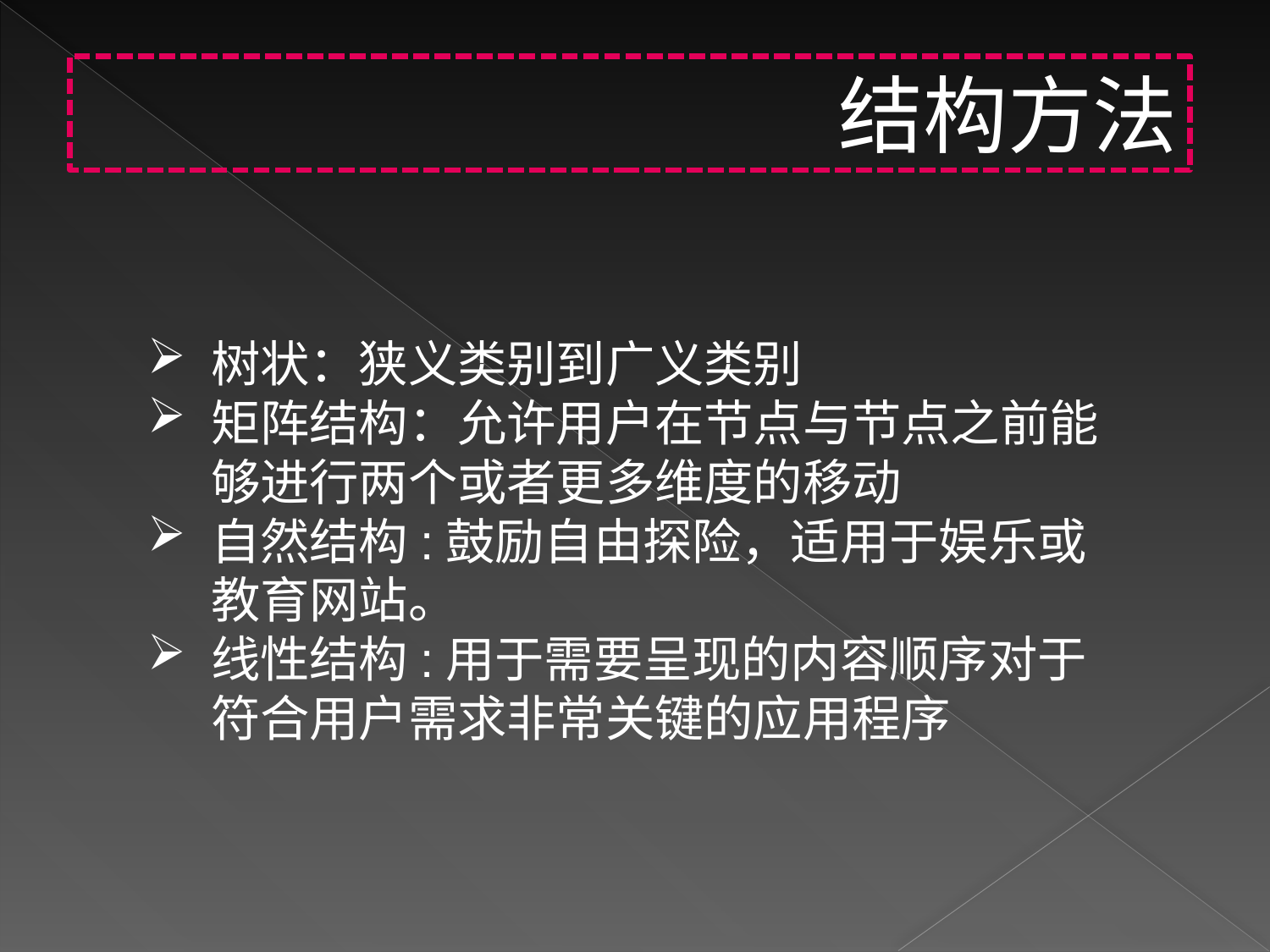

结构方法
树状：狭义类别到广义类别
矩阵结构：允许用户在节点与节点之前能够进行两个或者更多维度的移动
自然结构:鼓励自由探险，适用于娱乐或教育网站。
线性结构:用于需要呈现的内容顺序对于符合用户需求非常关键的应用程序